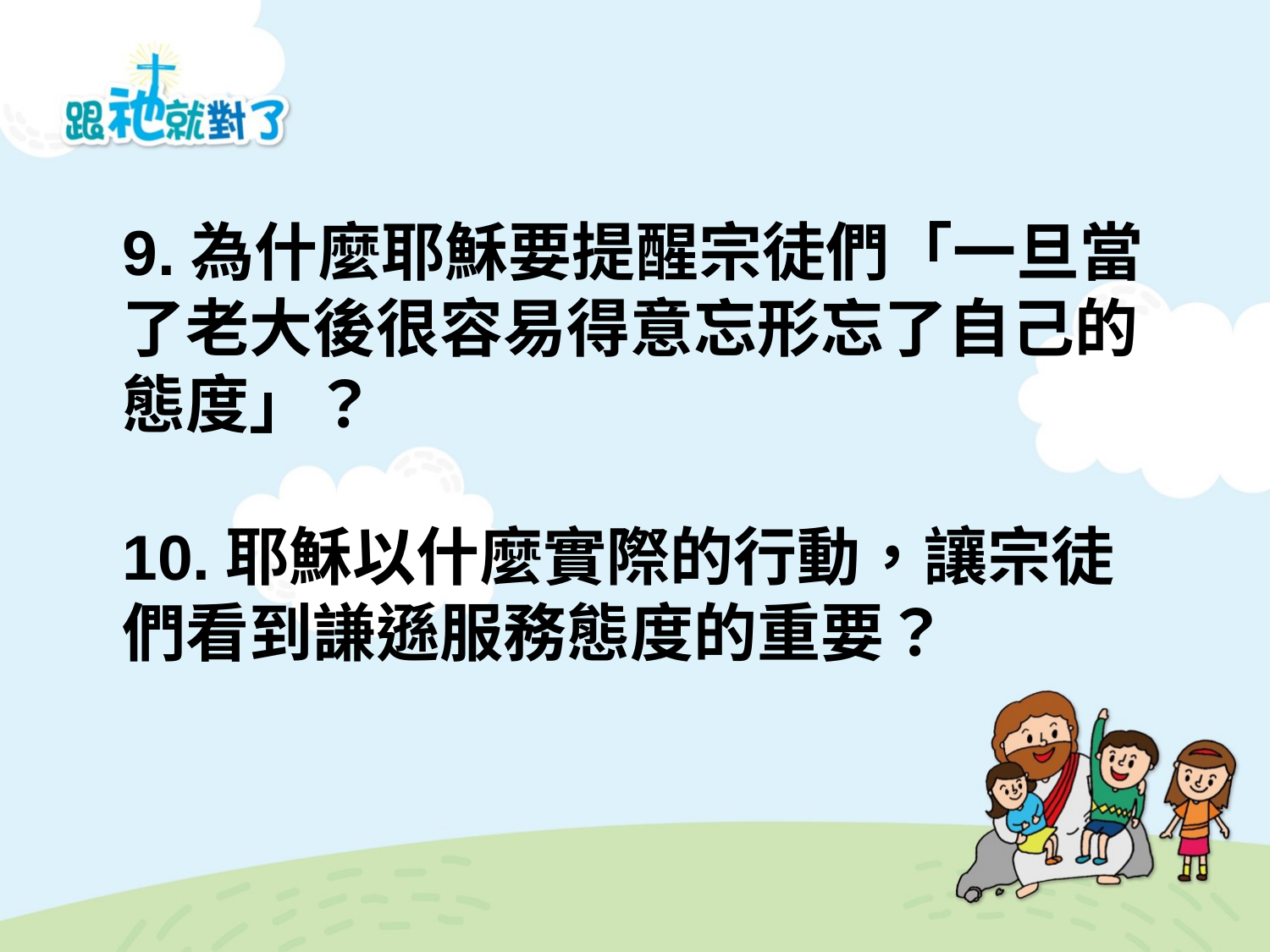

9.為什麼耶穌要提醒宗徒們「一旦當了老大後很容易得意忘形忘了自己的態度」？

10.耶穌以什麼實際的行動，讓宗徒們看到謙遜服務態度的重要？